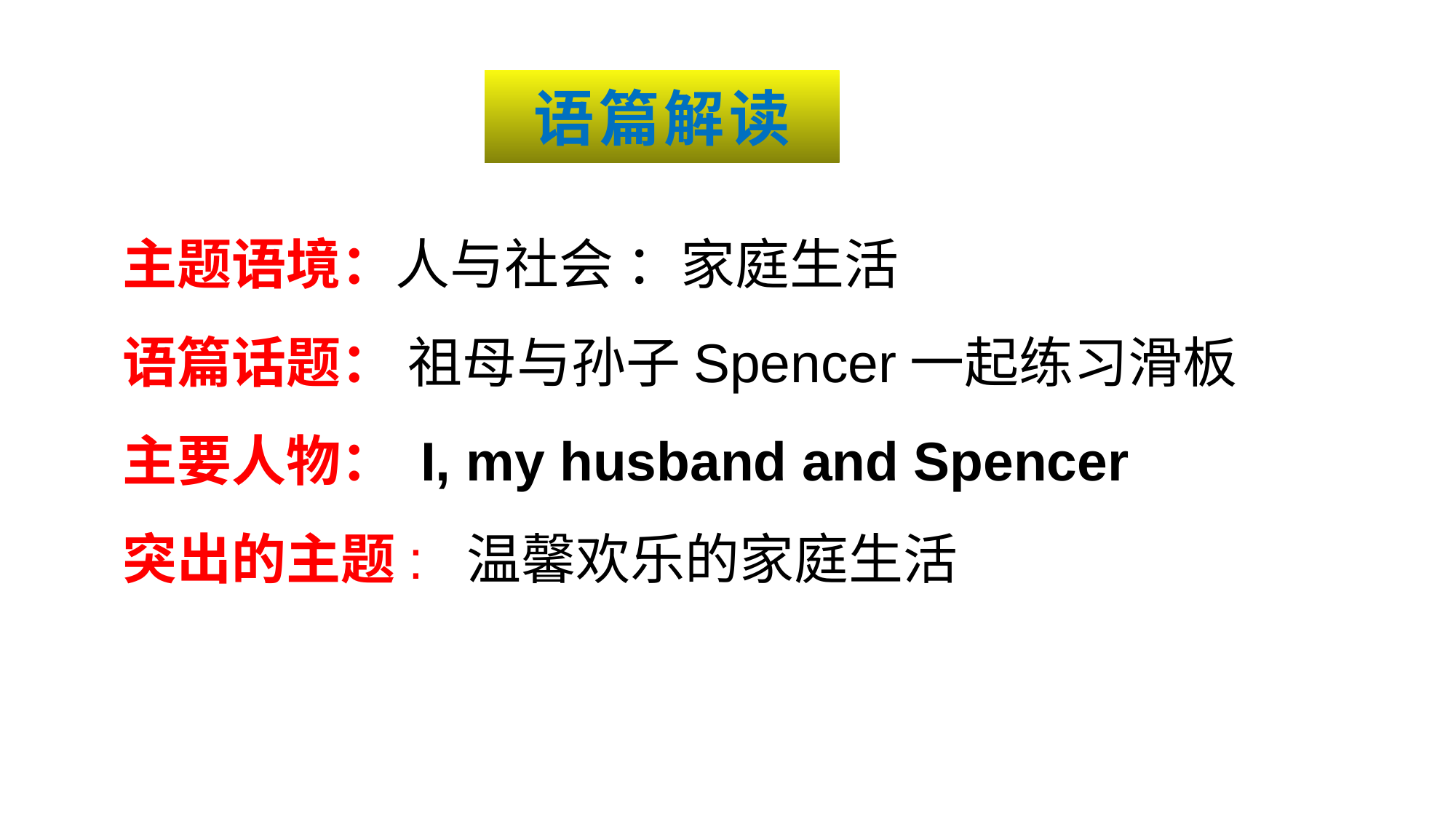

语篇解读
主题语境：人与社会 ：家庭生活
语篇话题： 祖母与孙子Spencer一起练习滑板
主要人物： I, my husband and Spencer
突出的主题:  温馨欢乐的家庭生活